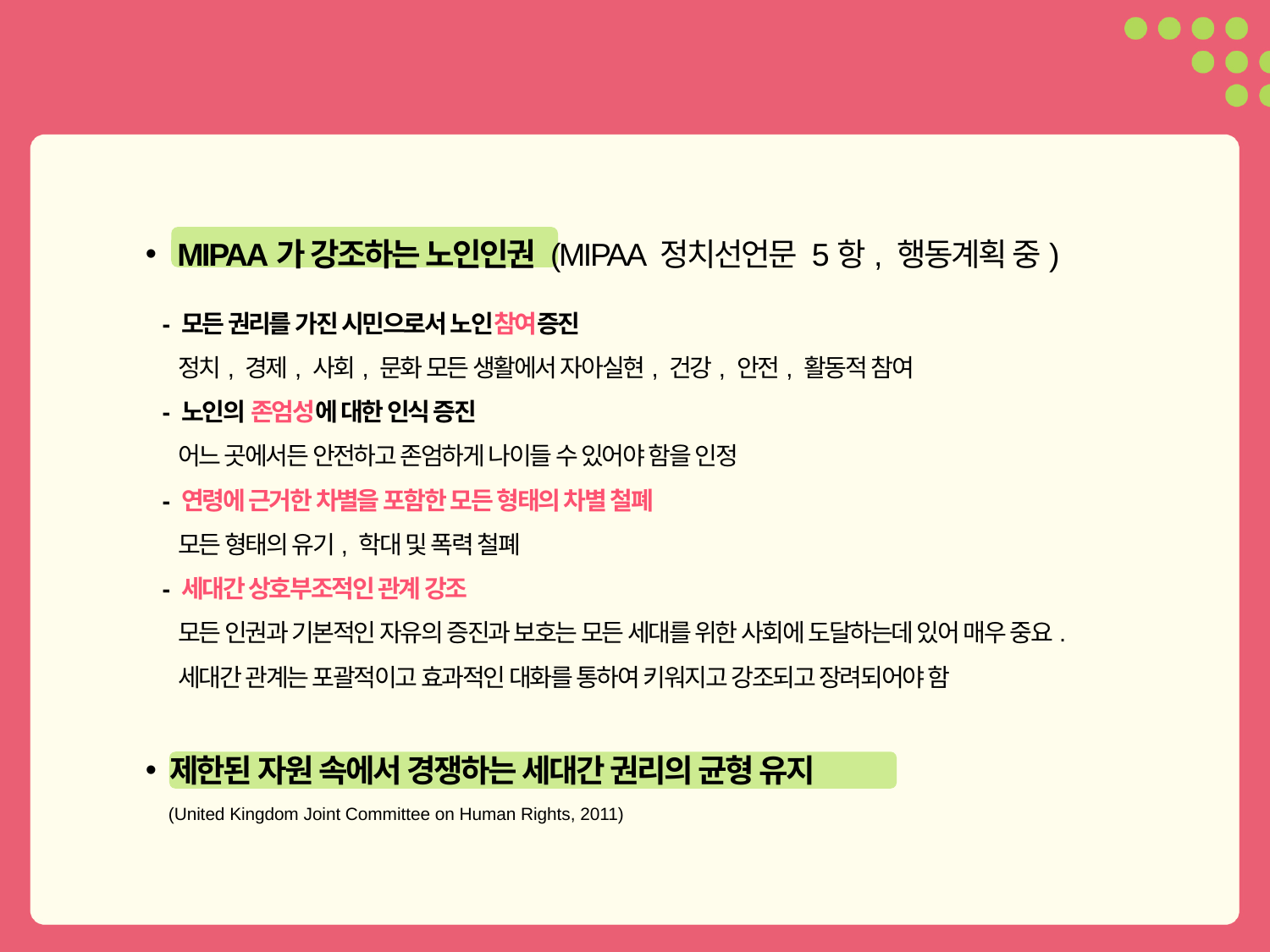

MIPAA가 강조하는 노인인권 (MIPAA 정치선언문 5항, 행동계획 중)
   - 모든 권리를 가진 시민으로서 노인참여증진
     정치, 경제, 사회, 문화 모든 생활에서 자아실현, 건강, 안전, 활동적 참여
   - 노인의 존엄성에 대한 인식 증진
     어느 곳에서든 안전하고 존엄하게 나이들 수 있어야 함을 인정
   - 연령에 근거한 차별을 포함한 모든 형태의 차별 철폐
     모든 형태의 유기, 학대 및 폭력 철폐
   - 세대간 상호부조적인 관계 강조
     모든 인권과 기본적인 자유의 증진과 보호는 모든 세대를 위한 사회에 도달하는데 있어 매우 중요.
     세대간 관계는 포괄적이고 효과적인 대화를 통하여 키워지고 강조되고 장려되어야 함

제한된 자원 속에서 경쟁하는 세대간 권리의 균형 유지

(United Kingdom Joint Committee on Human Rights, 2011)
23